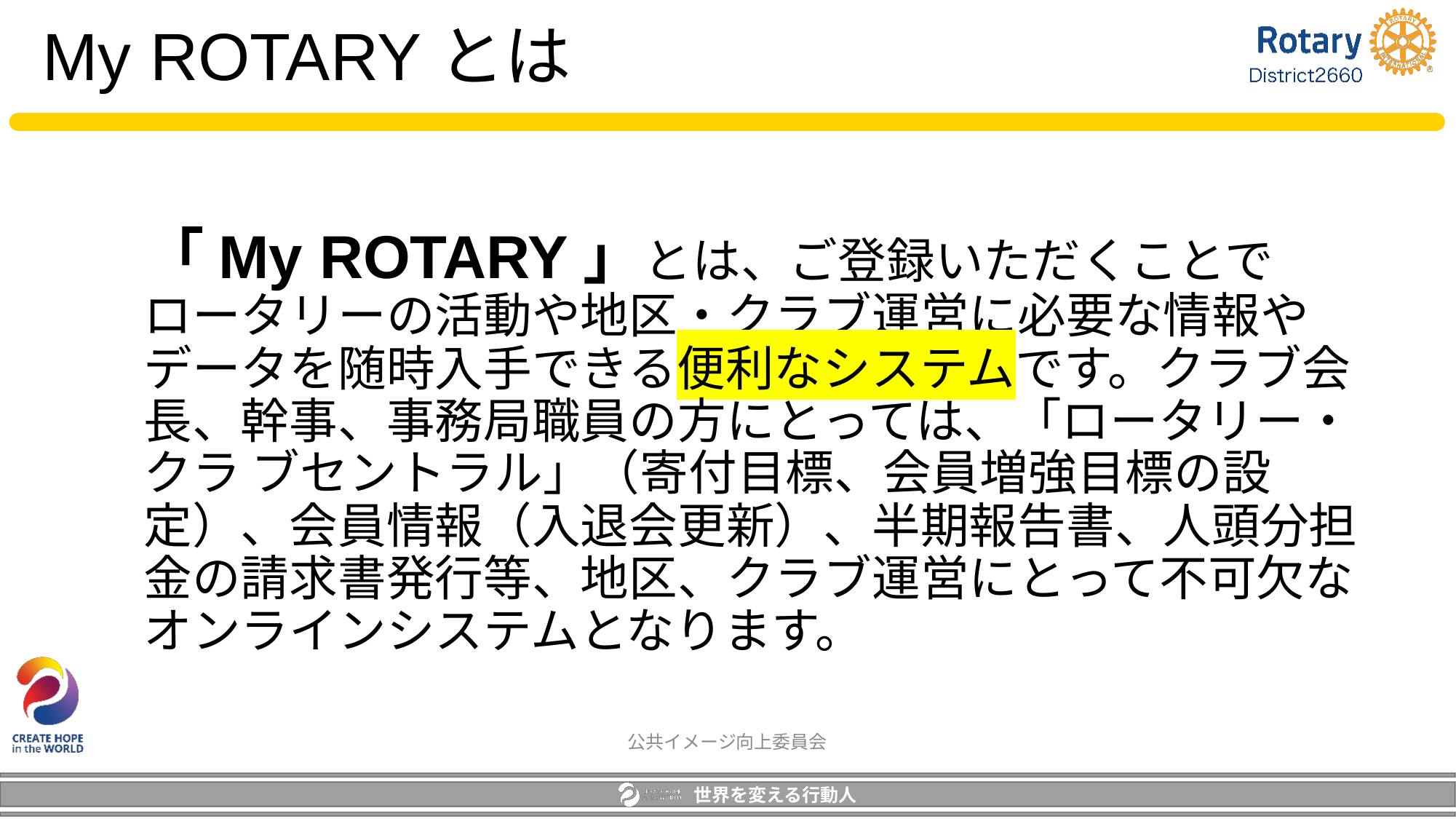

# My ROTARYとは
「My ROTARY」とは、ご登録いただくことでロータリーの活動や地区・クラブ運営に必要な情報やデータを随時入手できる便利なシステムです。クラブ会長、幹事、事務局職員の方にとっては、「ロータリー・クラ ブセントラル」（寄付目標、会員増強目標の設定）、会員情報（入退会更新）、半期報告書、人頭分担金の請求書発行等、地区、クラブ運営にとって不可欠なオンラインシステムとなります。